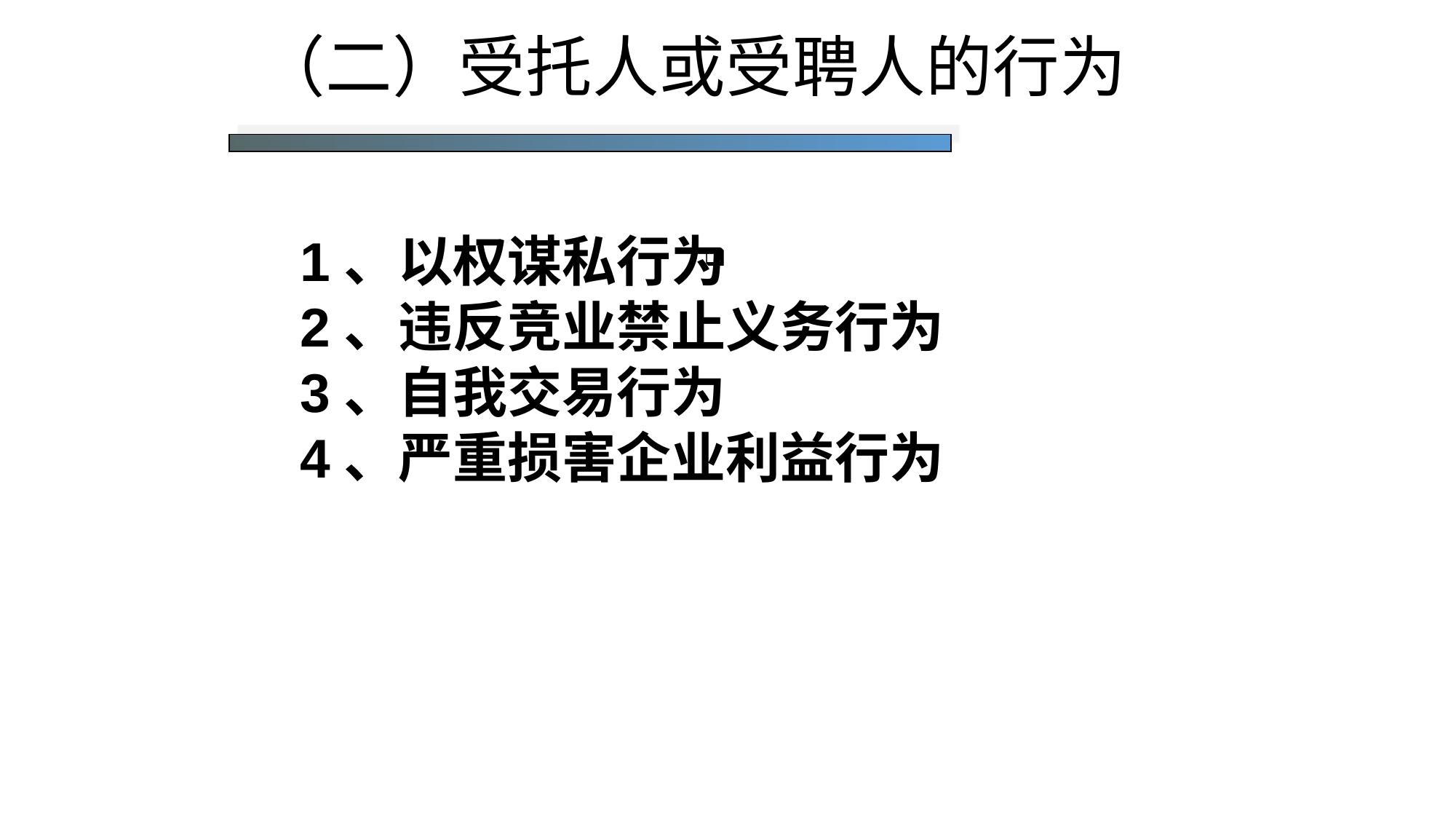

# （二）受托人或受聘人的行为
1、以权谋私行为
2、违反竞业禁止义务行为
3、自我交易行为
4、严重损害企业利益行为

26